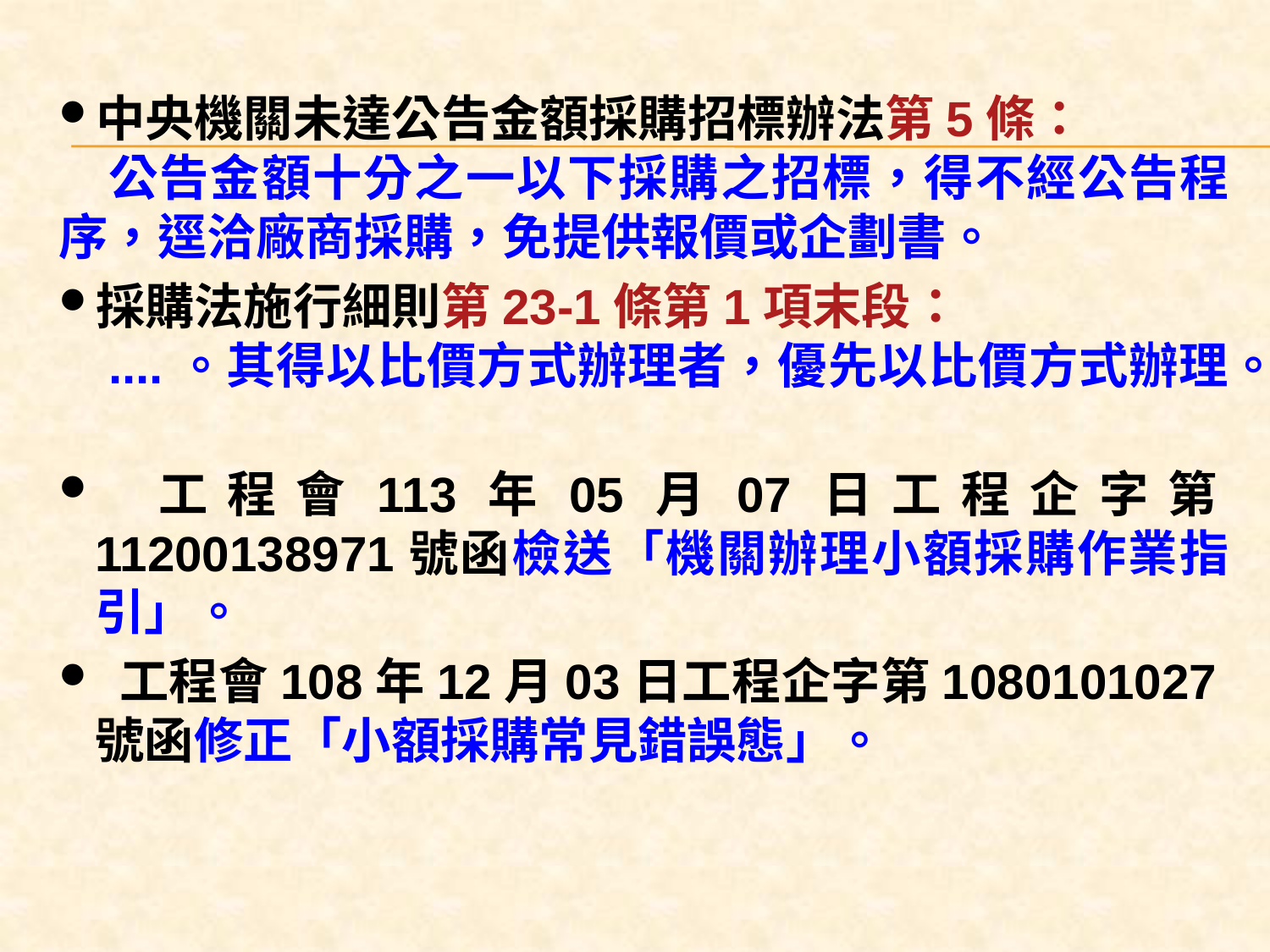

中央機關未達公告金額採購招標辦法第5條：
公告金額十分之一以下採購之招標，得不經公告程序，逕洽廠商採購，免提供報價或企劃書。
採購法施行細則第23-1條第1項末段：
....。其得以比價方式辦理者，優先以比價方式辦理。

 工程會113年05月07日工程企字第11200138971號函檢送「機關辦理小額採購作業指引」。
 工程會108年12月03日工程企字第1080101027號函修正「小額採購常見錯誤態」。